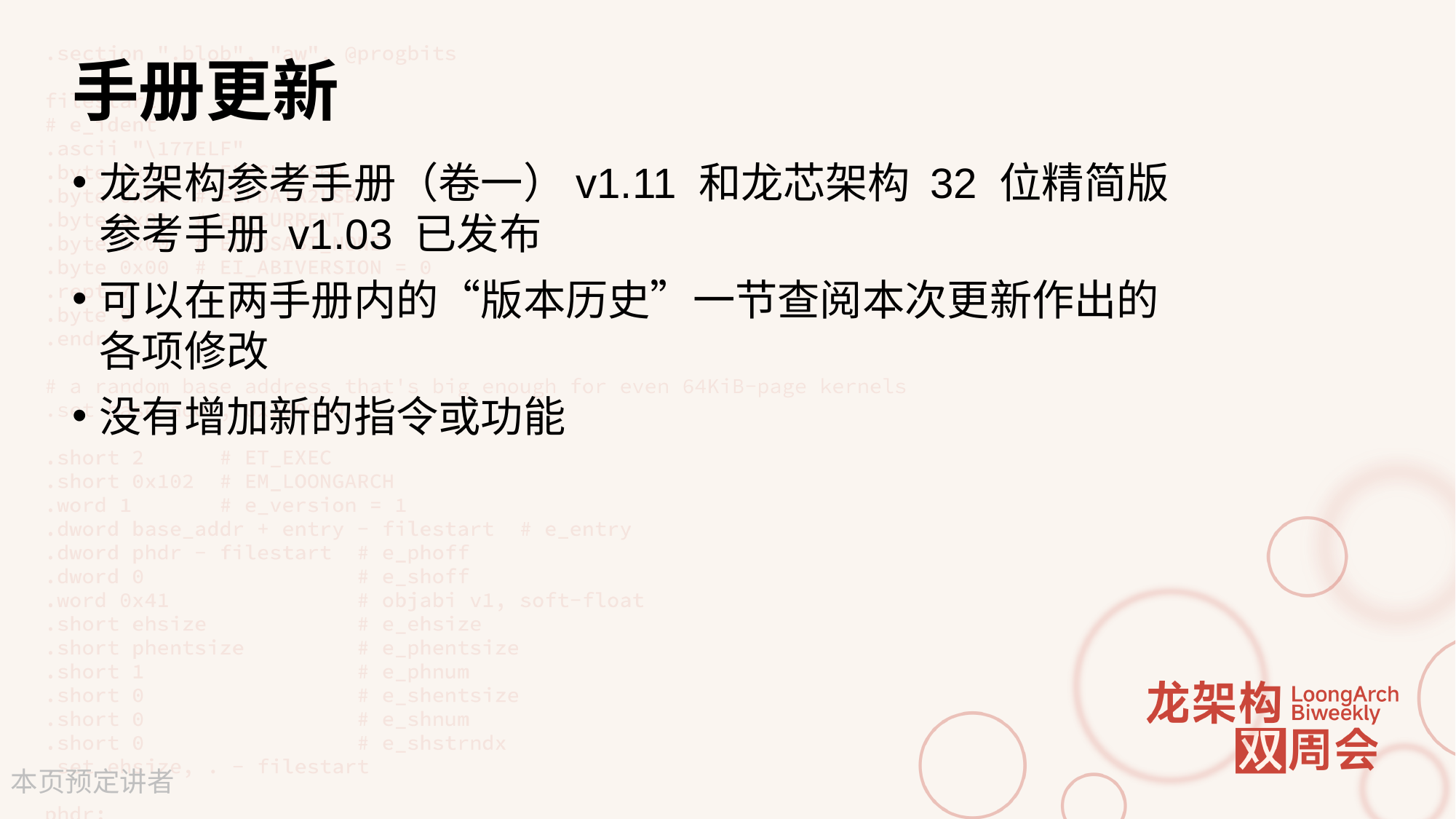

# 手册更新
龙架构参考手册（卷一）v1.11 和龙芯架构 32 位精简版参考手册 v1.03 已发布
可以在两手册内的“版本历史”一节查阅本次更新作出的各项修改
没有增加新的指令或功能